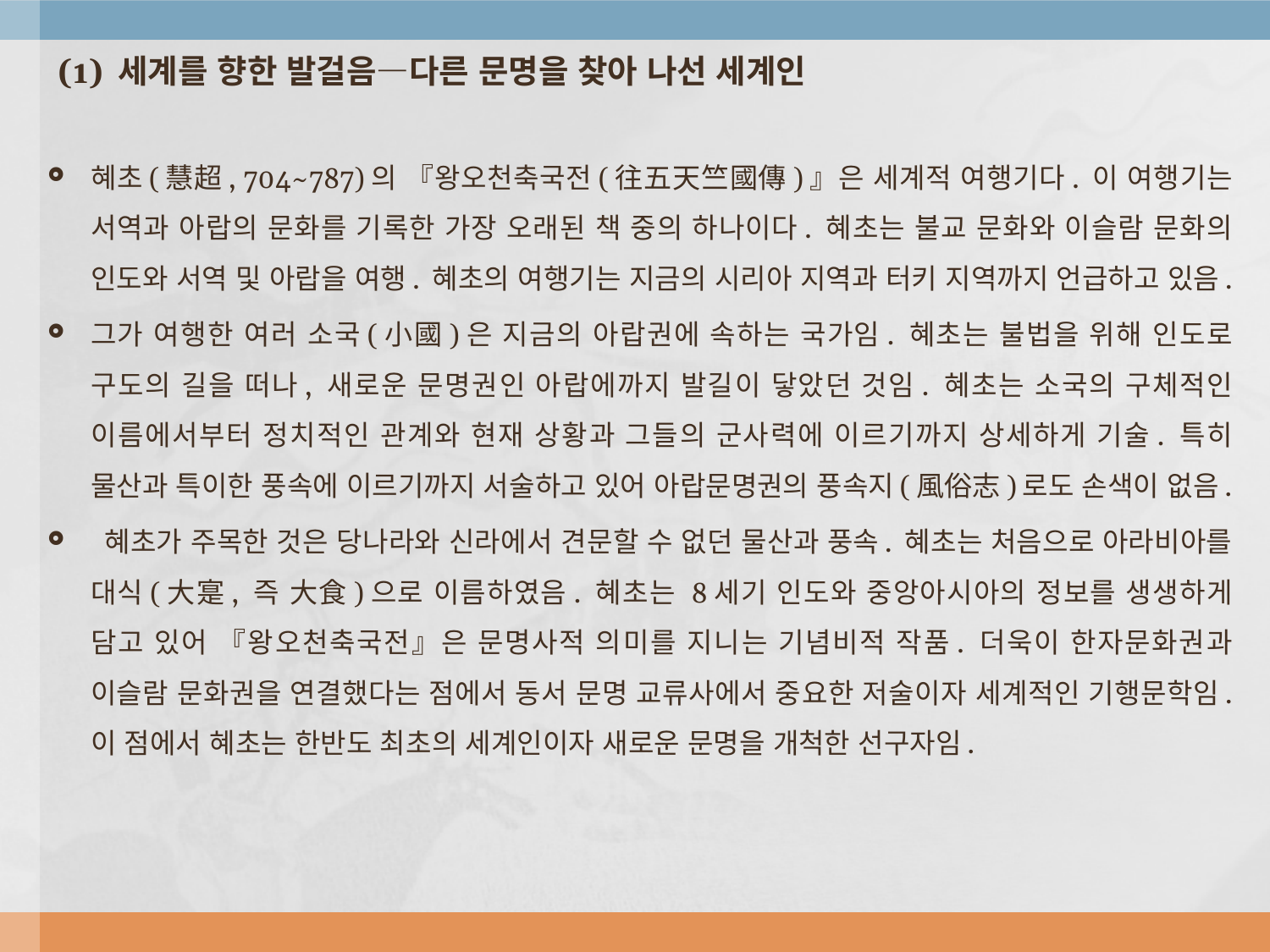

(1) 세계를 향한 발걸음―다른 문명을 찾아 나선 세계인

혜초(慧超, 704~787)의 『왕오천축국전(往五天竺國傳)』은 세계적 여행기다. 이 여행기는 서역과 아랍의 문화를 기록한 가장 오래된 책 중의 하나이다. 혜초는 불교 문화와 이슬람 문화의 인도와 서역 및 아랍을 여행. 혜초의 여행기는 지금의 시리아 지역과 터키 지역까지 언급하고 있음.
그가 여행한 여러 소국(小國)은 지금의 아랍권에 속하는 국가임. 혜초는 불법을 위해 인도로 구도의 길을 떠나, 새로운 문명권인 아랍에까지 발길이 닿았던 것임. 혜초는 소국의 구체적인 이름에서부터 정치적인 관계와 현재 상황과 그들의 군사력에 이르기까지 상세하게 기술. 특히 물산과 특이한 풍속에 이르기까지 서술하고 있어 아랍문명권의 풍속지(風俗志)로도 손색이 없음.
 혜초가 주목한 것은 당나라와 신라에서 견문할 수 없던 물산과 풍속. 혜초는 처음으로 아라비아를 대식(大寔, 즉 大食)으로 이름하였음. 혜초는 8세기 인도와 중앙아시아의 정보를 생생하게 담고 있어 『왕오천축국전』은 문명사적 의미를 지니는 기념비적 작품. 더욱이 한자문화권과 이슬람 문화권을 연결했다는 점에서 동서 문명 교류사에서 중요한 저술이자 세계적인 기행문학임. 이 점에서 혜초는 한반도 최초의 세계인이자 새로운 문명을 개척한 선구자임.